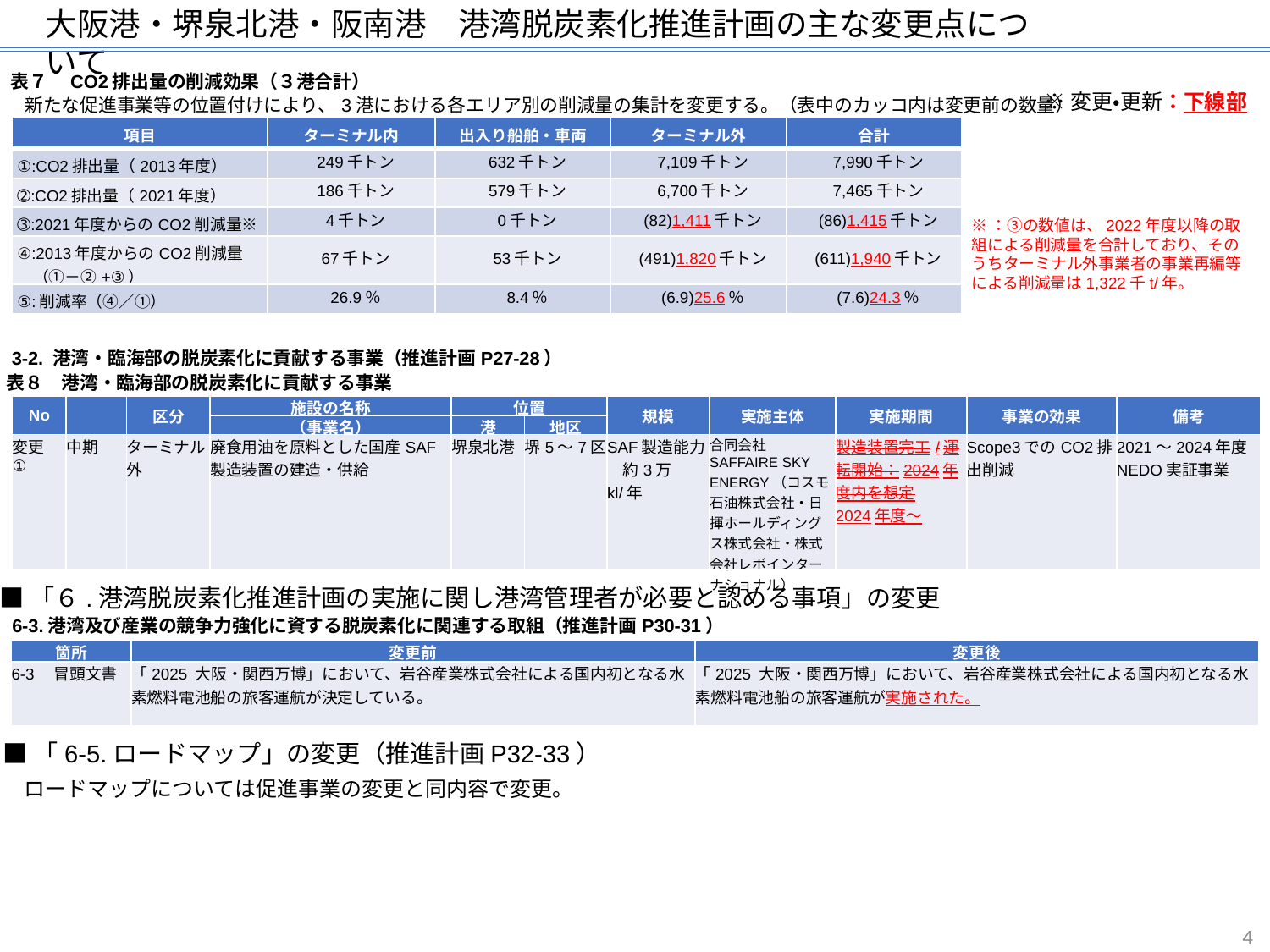

大阪港・堺泉北港・阪南港　港湾脱炭素化推進計画の主な変更点について
表７　CO2排出量の削減効果（３港合計）
※変更・更新：下線部
新たな促進事業等の位置付けにより、3港における各エリア別の削減量の集計を変更する。（表中のカッコ内は変更前の数量）
| 項目 | ターミナル内 | 出入り船舶・車両 | ターミナル外 | 合計 |
| --- | --- | --- | --- | --- |
| ①:CO2排出量（2013年度） | 249千トン | 632千トン | 7,109千トン | 7,990千トン |
| ➁:CO2排出量（2021年度） | 186千トン | 579千トン | 6,700千トン | 7,465千トン |
| ➂:2021年度からのCO2削減量※ | 4千トン | 0千トン | (82)1,411千トン | (86)1,415千トン |
| ④:2013年度からのCO2削減量 　（①－②+③） | 67千トン | 53千トン | (491)1,820千トン | (611)1,940千トン |
| ⑤:削減率（④／①） | 26.9％ | 8.4％ | (6.9)25.6％ | (7.6)24.3％ |
※：③の数値は、2022年度以降の取組による削減量を合計しており、そのうちターミナル外事業者の事業再編等による削減量は1,322千t/年。
3-2. 港湾・臨海部の脱炭素化に貢献する事業（推進計画P27-28）
表８　港湾・臨海部の脱炭素化に貢献する事業
| No |  | 区分 | 施設の名称 | 位置 |  | 規模 | 実施主体 | 実施期間 | 事業の効果 | 備考 |
| --- | --- | --- | --- | --- | --- | --- | --- | --- | --- | --- |
|  |  |  | （事業名） | 港 | 地区 |  |  |  |  |  |
| 変更 ① | 中期 | ターミナル外 | 廃食用油を原料とした国産SAF製造装置の建造・供給 | 堺泉北港 | 堺5～7区 | SAF製造能力　約3万kl/年 | 合同会社SAFFAIRE SKY ENERGY（コスモ石油株式会社・日揮ホールディングス株式会社・株式会社レボインターナショナル） | 製造装置完工/運転開始：2024年度内を想定 2024年度～ | Scope3でのCO2排出削減 | 2021～2024年度NEDO実証事業 |
■「６.港湾脱炭素化推進計画の実施に関し港湾管理者が必要と認める事項」の変更
6-3.港湾及び産業の競争力強化に資する脱炭素化に関連する取組（推進計画P30-31）
| 箇所 | 変更前 | 変更後 |
| --- | --- | --- |
| 6-3　冒頭文書 | 「2025 大阪・関西万博」において、岩谷産業株式会社による国内初となる水素燃料電池船の旅客運航が決定している。 | 「2025 大阪・関西万博」において、岩谷産業株式会社による国内初となる水素燃料電池船の旅客運航が実施された。 |
■「6-5.ロードマップ」の変更（推進計画P32-33）
ロードマップについては促進事業の変更と同内容で変更。
4